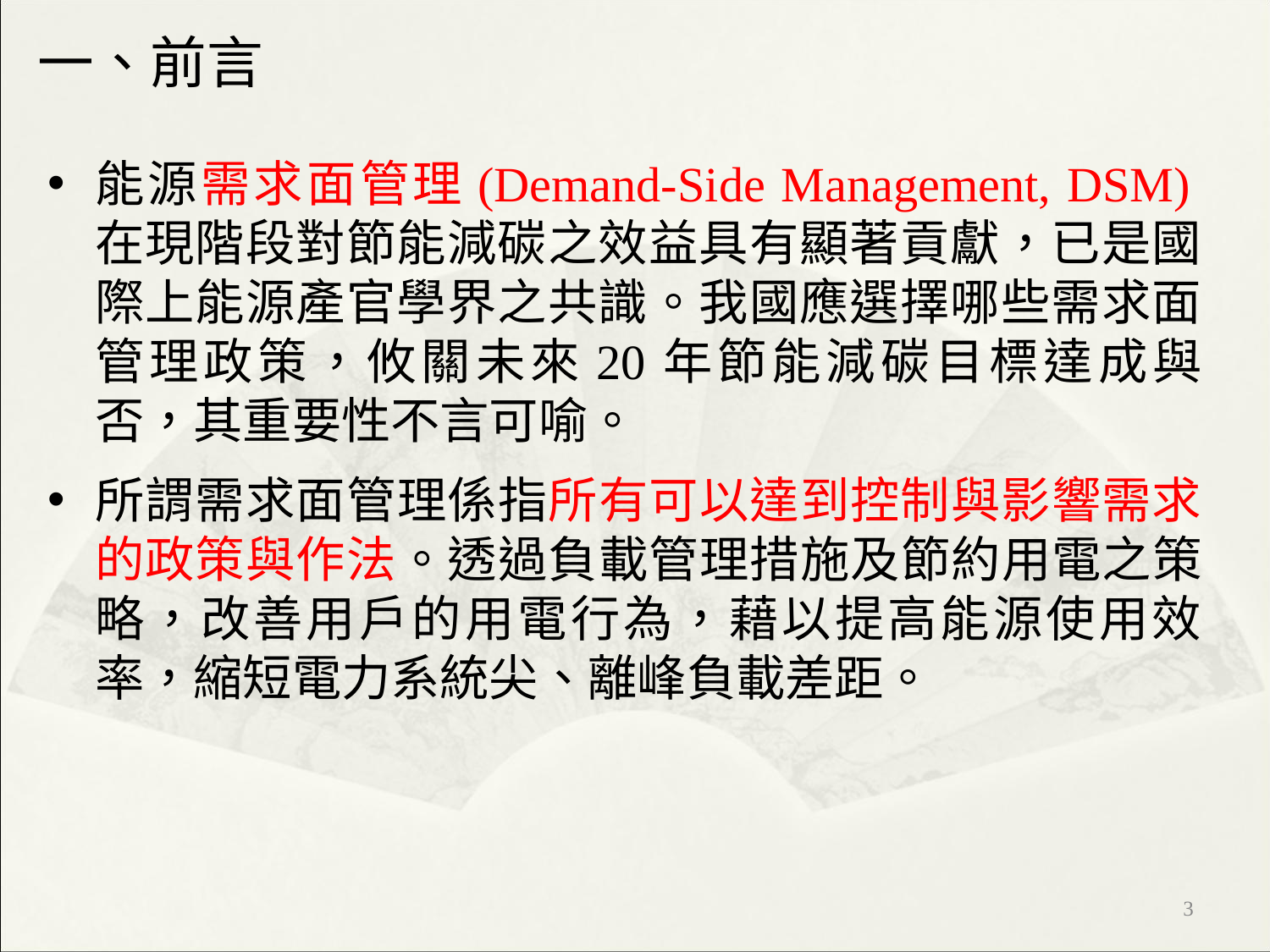

# 一、前言
能源需求面管理(Demand-Side Management, DSM)在現階段對節能減碳之效益具有顯著貢獻，已是國際上能源產官學界之共識。我國應選擇哪些需求面管理政策，攸關未來20年節能減碳目標達成與否，其重要性不言可喻。
所謂需求面管理係指所有可以達到控制與影響需求的政策與作法。透過負載管理措施及節約用電之策略，改善用戶的用電行為，藉以提高能源使用效率，縮短電力系統尖、離峰負載差距。

3